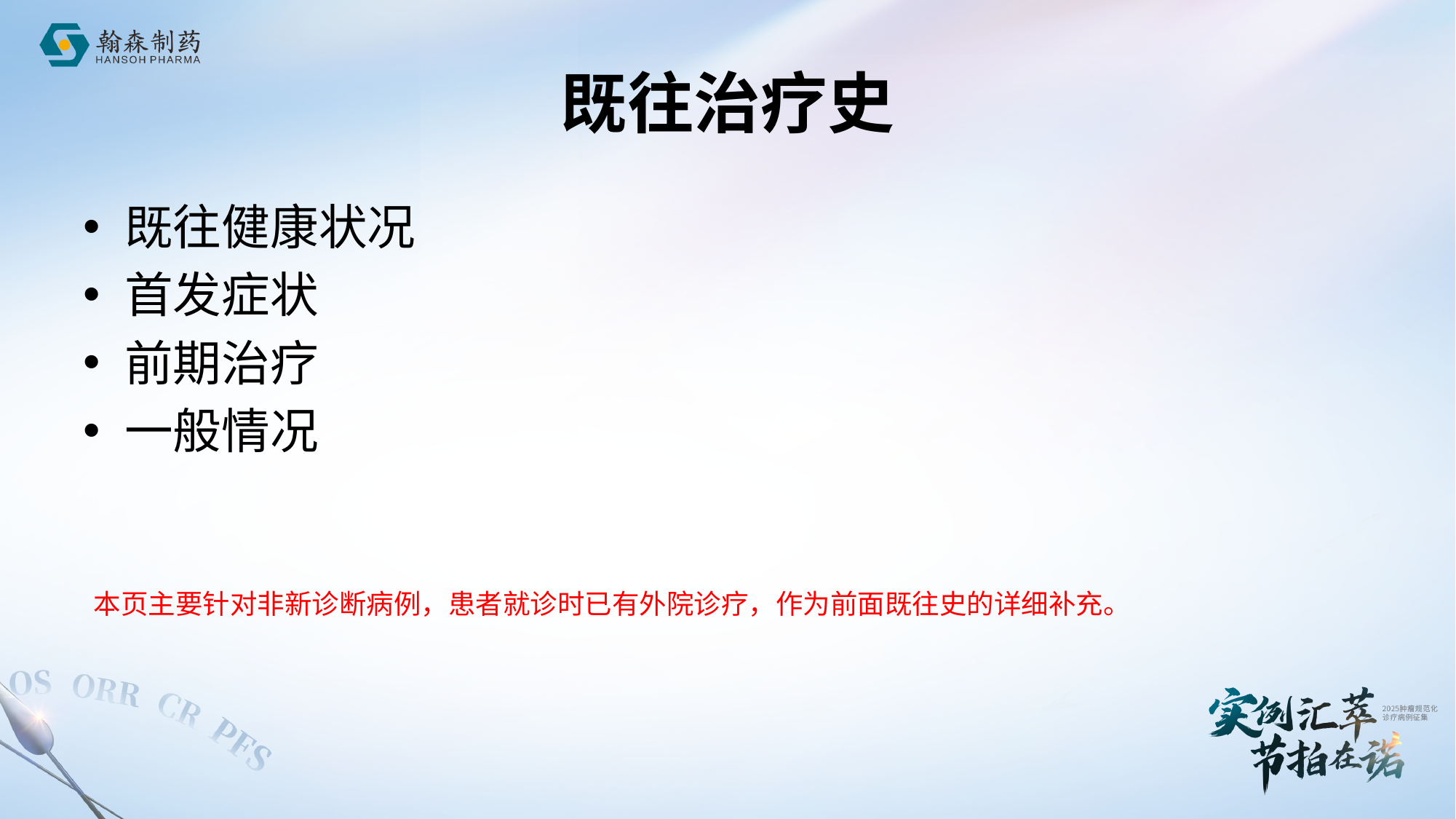

# 既往治疗史
既往健康状况
首发症状
前期治疗
一般情况

本页主要针对非新诊断病例，患者就诊时已有外院诊疗，作为前面既往史的详细补充。